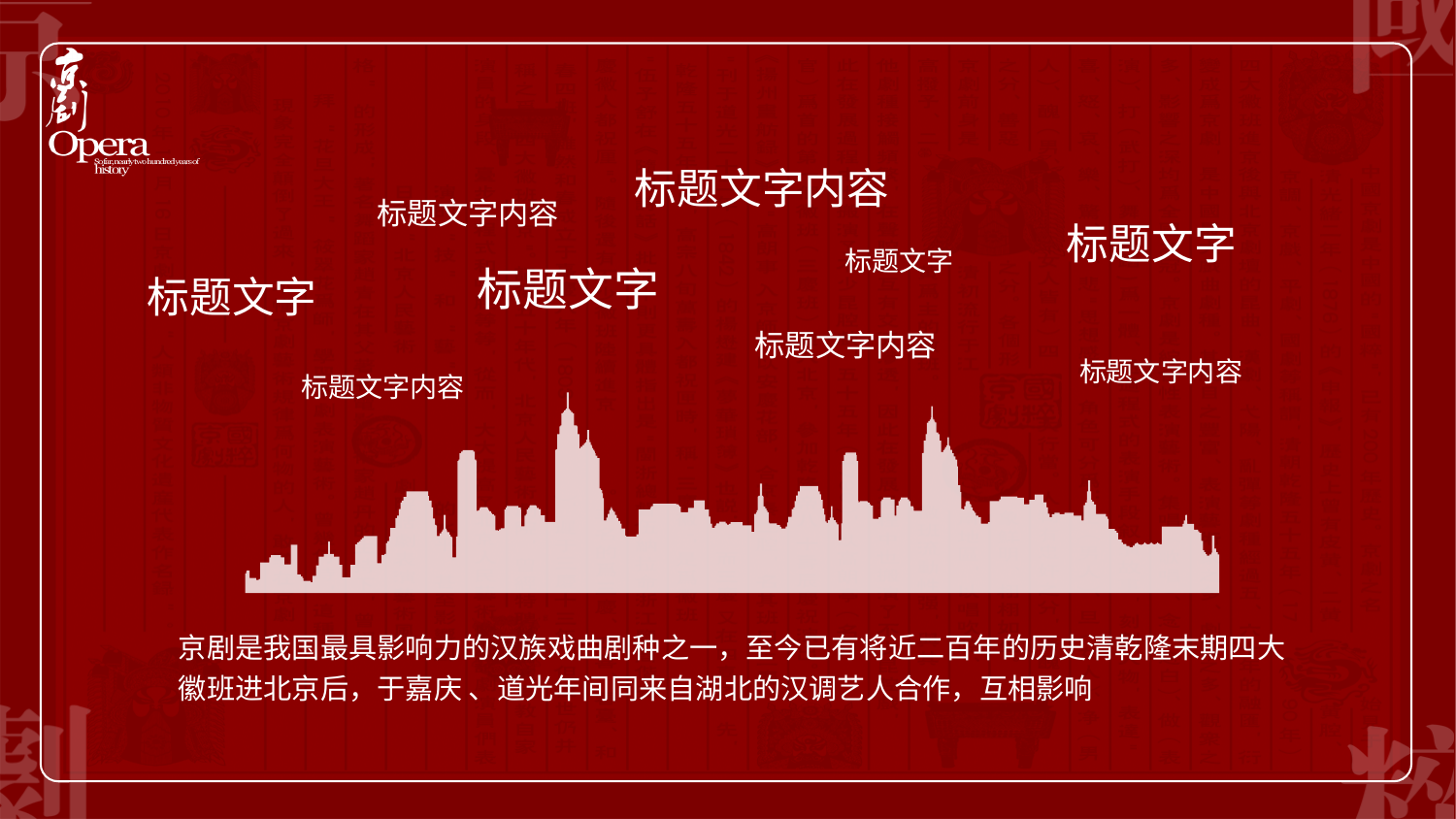

标题文字内容
标题文字内容
标题文字
标题文字
标题文字
标题文字
标题文字内容
标题文字内容
标题文字内容

京剧是我国最具影响力的汉族戏曲剧种之一，至今已有将近二百年的历史清乾隆末期四大徽班进北京后，于嘉庆 、道光年间同来自湖北的汉调艺人合作，互相影响